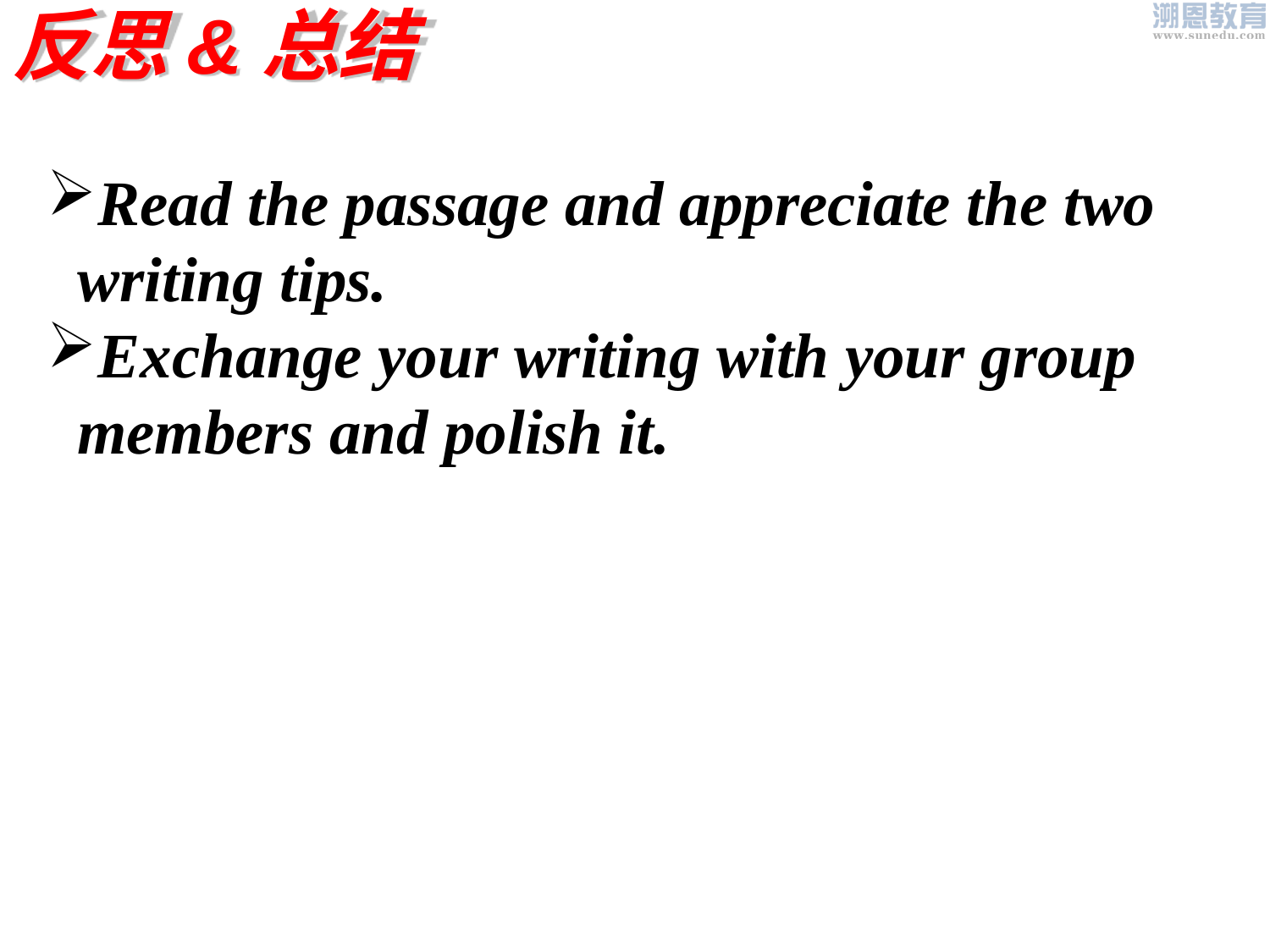

反思&总结
Read the passage and appreciate the two writing tips.
Exchange your writing with your group members and polish it.